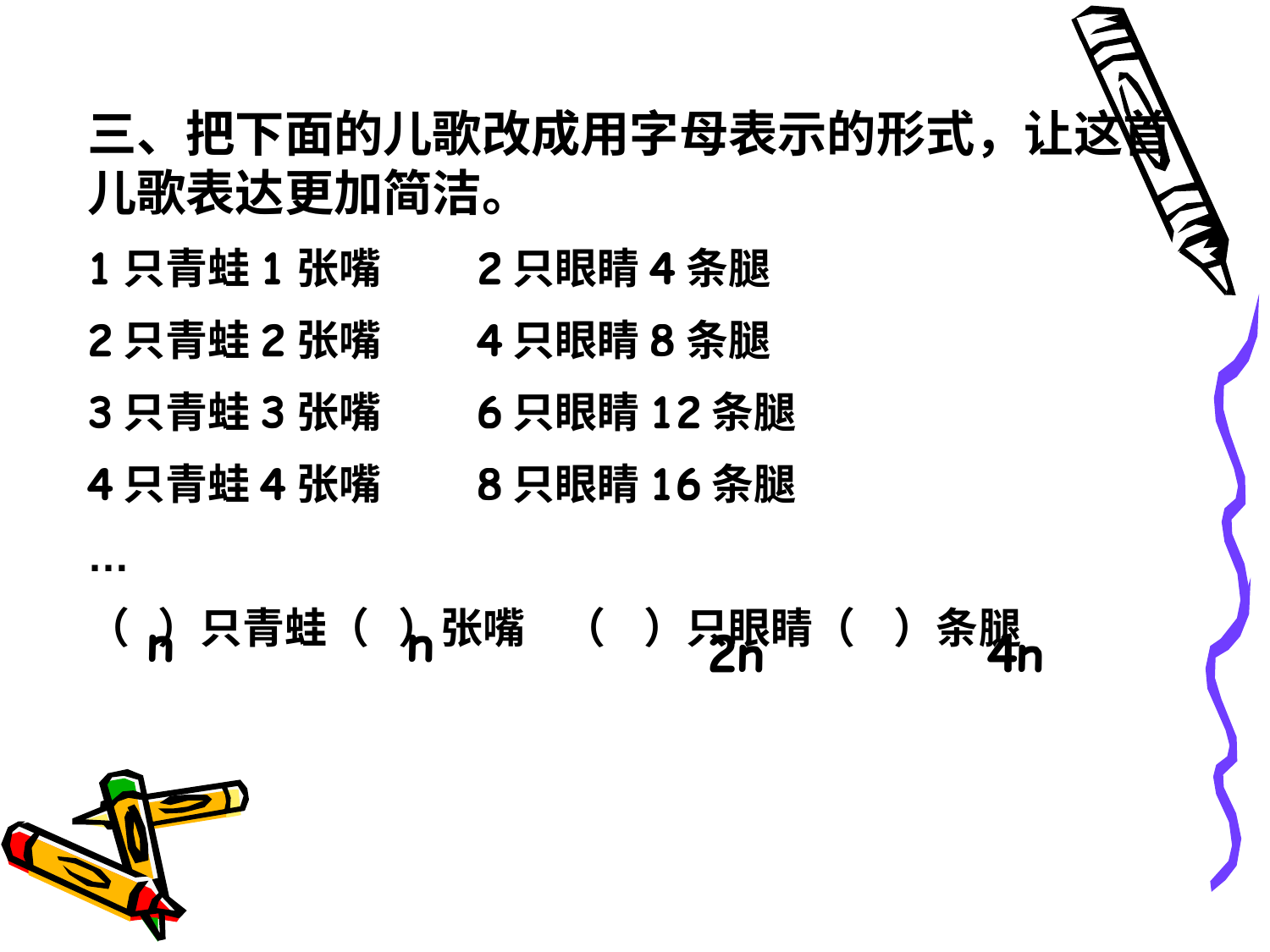

三、把下面的儿歌改成用字母表示的形式，让这首儿歌表达更加简洁。
1只青蛙1张嘴         2只眼睛4条腿
2只青蛙2张嘴         4只眼睛8条腿
3只青蛙3张嘴         6只眼睛12条腿
4只青蛙4张嘴         8只眼睛16条腿
…
（   ）只青蛙（   ）张嘴    （    ）只眼睛（    ）条腿
n
n
2n
4n